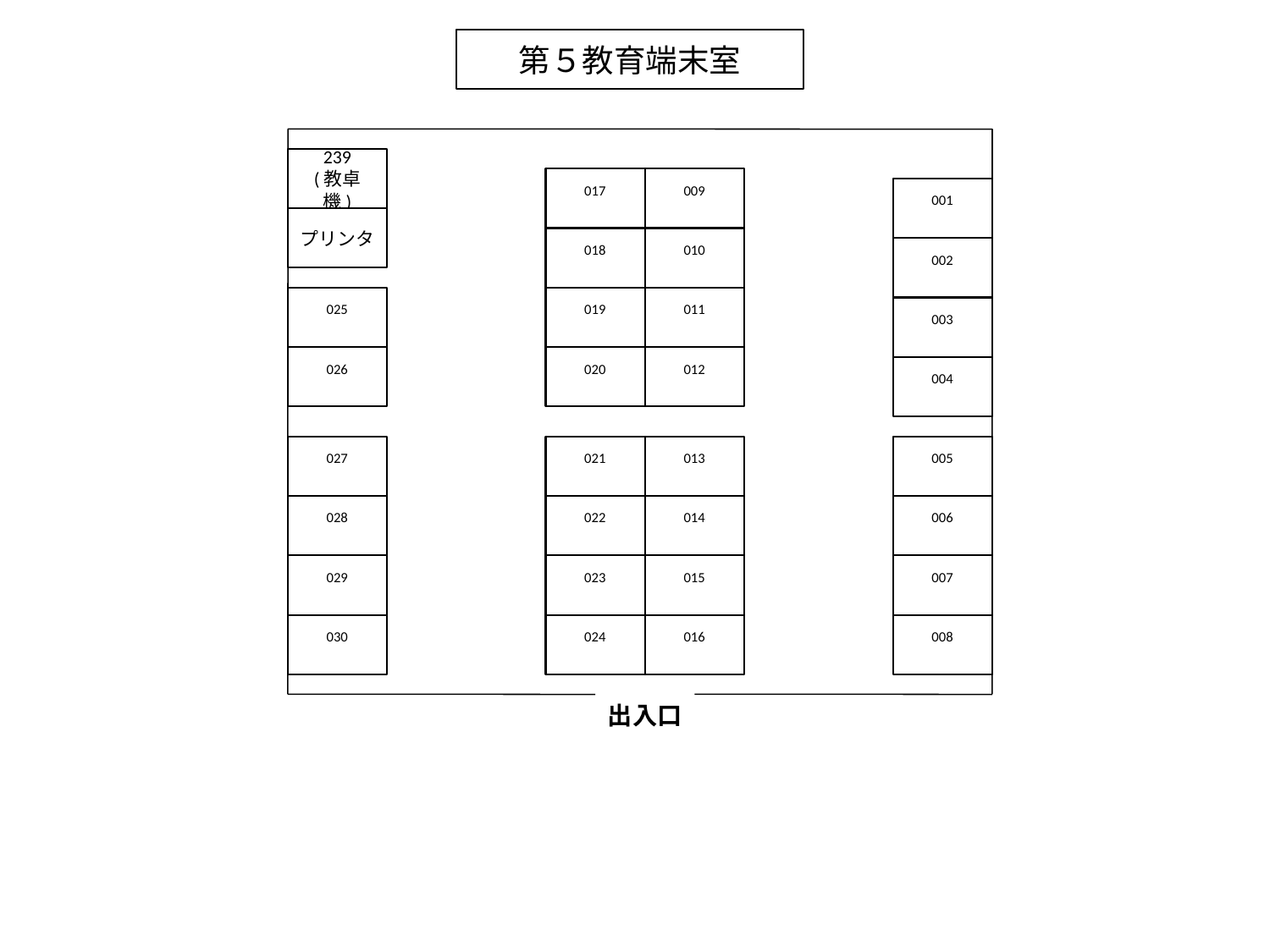

第５教育端末室
239
(教卓機)
017

009

001

プリンタ
018

010

002

025

019

011

003

026

020

012

004

027

021

013

005

028

022

014

006

029

023

015

007

030

024

016

008

出入口